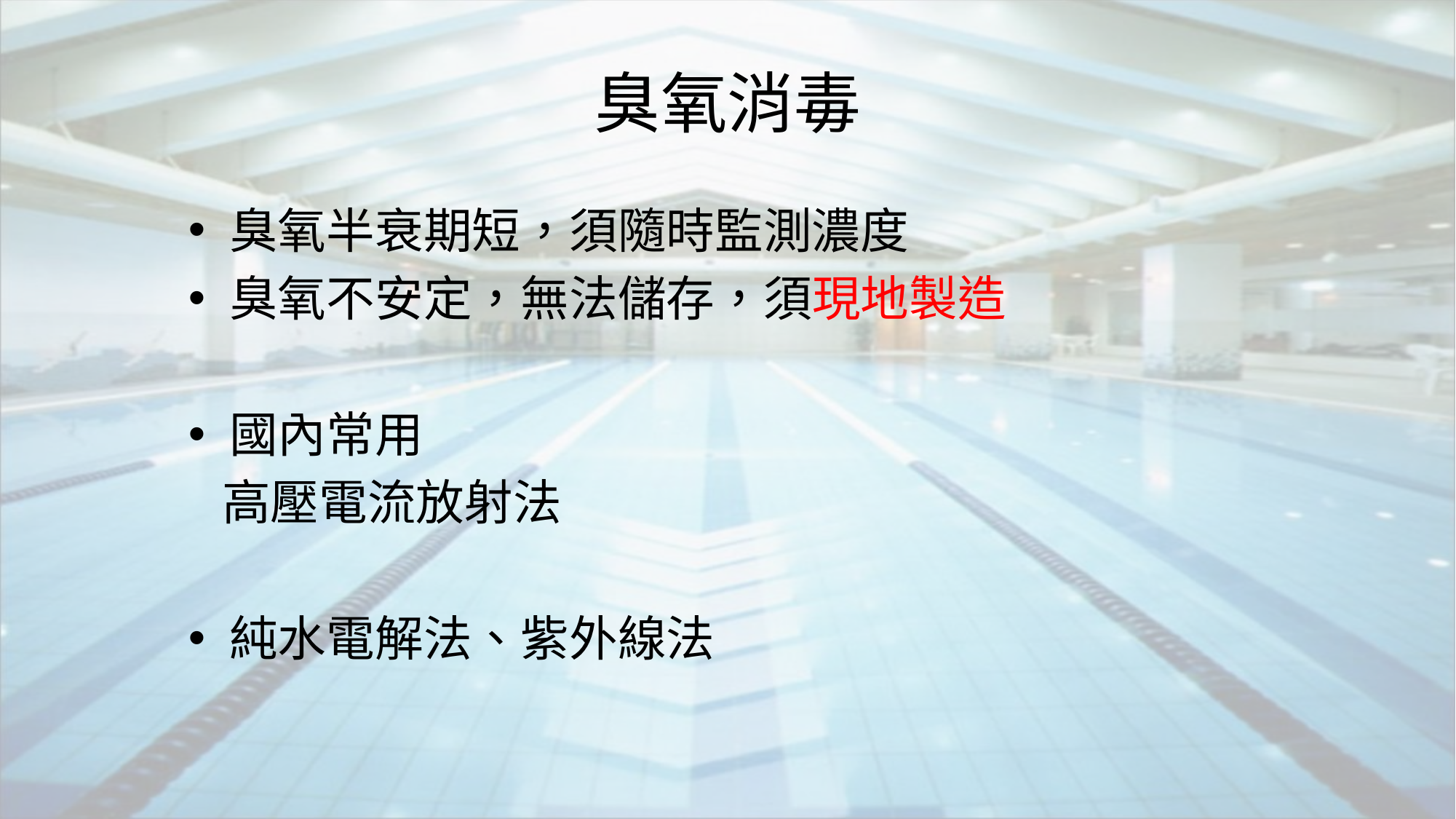

# 臭氧消毒
臭氧半衰期短，須隨時監測濃度
臭氧不安定，無法儲存，須現地製造

國內常用
  高壓電流放射法

純水電解法、紫外線法